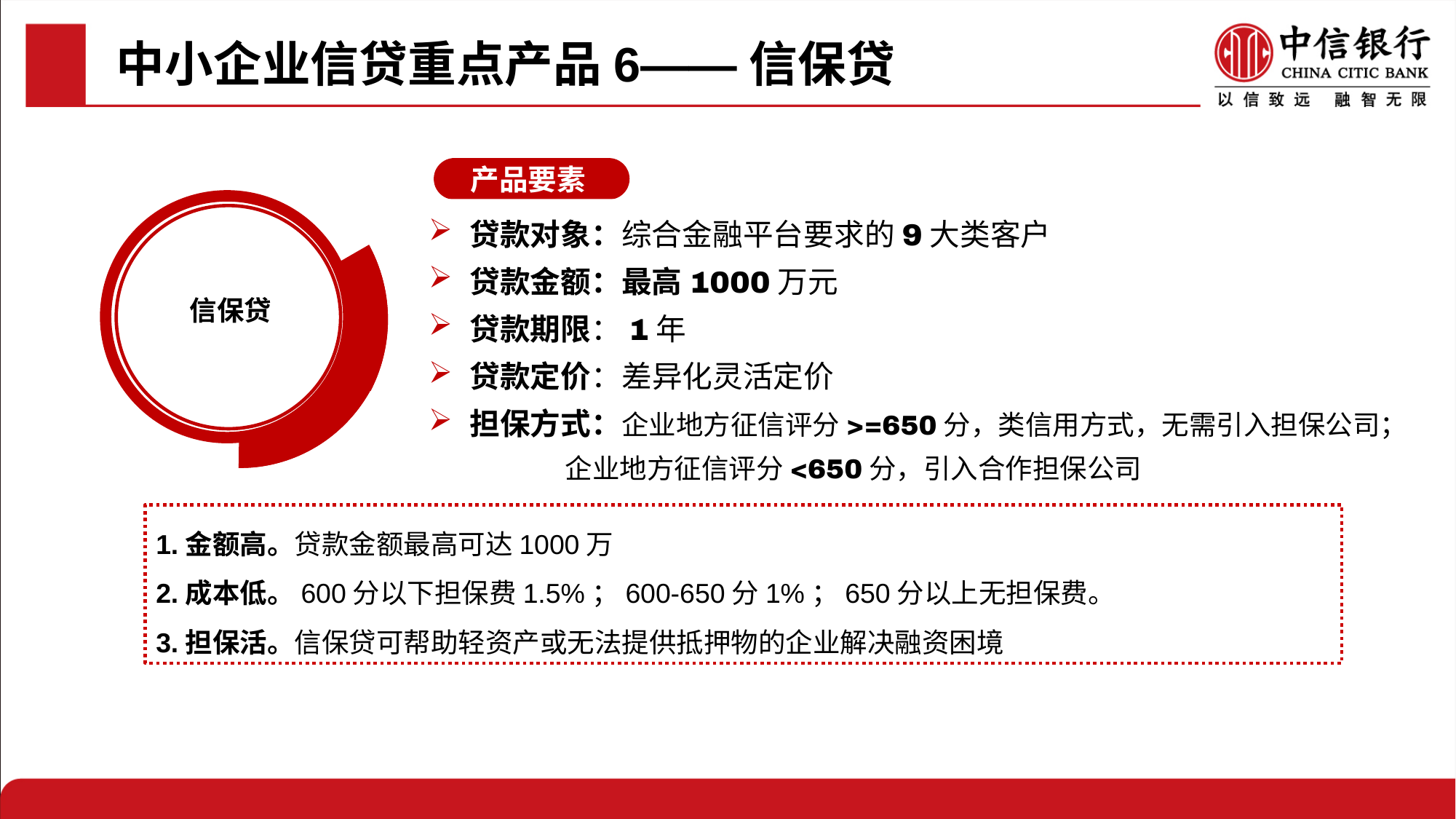

中小企业信贷重点产品6——信保贷
完善战略客户经营管理体系
产品定义：

产品要素
加强小企业客户专营

信保贷

贷款对象：综合金融平台要求的9大类客户
贷款金额：最高1000万元
贷款期限：1年
贷款定价：差异化灵活定价
担保方式：企业地方征信评分>=650分，类信用方式，无需引入担保公司；
                     企业地方征信评分<650分，引入合作担保公司
1.金额高。贷款金额最高可达1000万
2.成本低。600分以下担保费1.5%；600-650分1%；650分以上无担保费。
3.担保活。信保贷可帮助轻资产或无法提供抵押物的企业解决融资困境
18